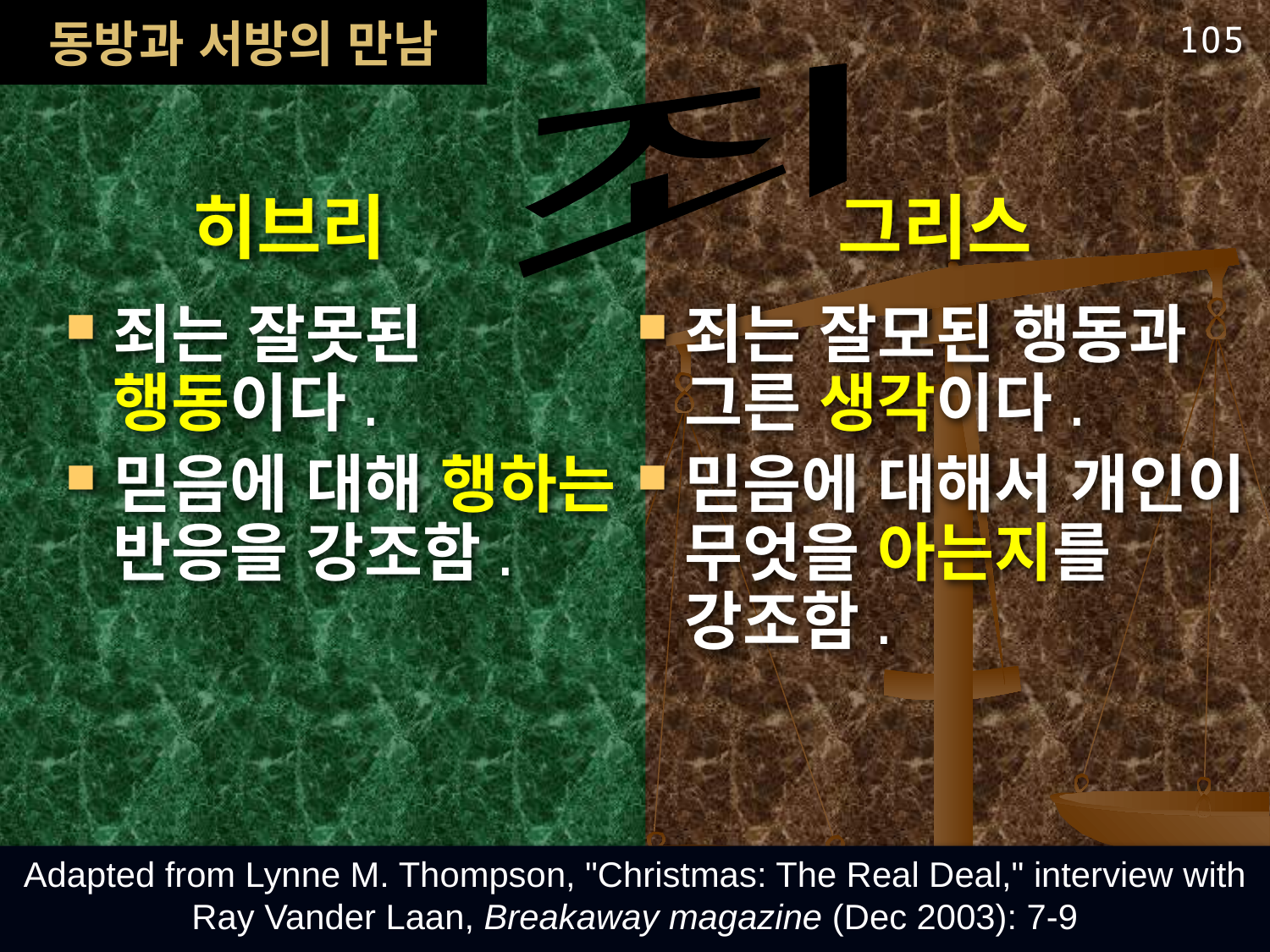

# 동방과 서방의 만남
105
죄
히브리
그리스
죄는 잘못된 행동이다.
믿음에 대해 행하는 반응을 강조함.
죄는 잘모된 행동과 그른 생각이다.
믿음에 대해서 개인이 무엇을 아는지를 강조함.
Adapted from Lynne M. Thompson, "Christmas: The Real Deal," interview with Ray Vander Laan, Breakaway magazine (Dec 2003): 7-9